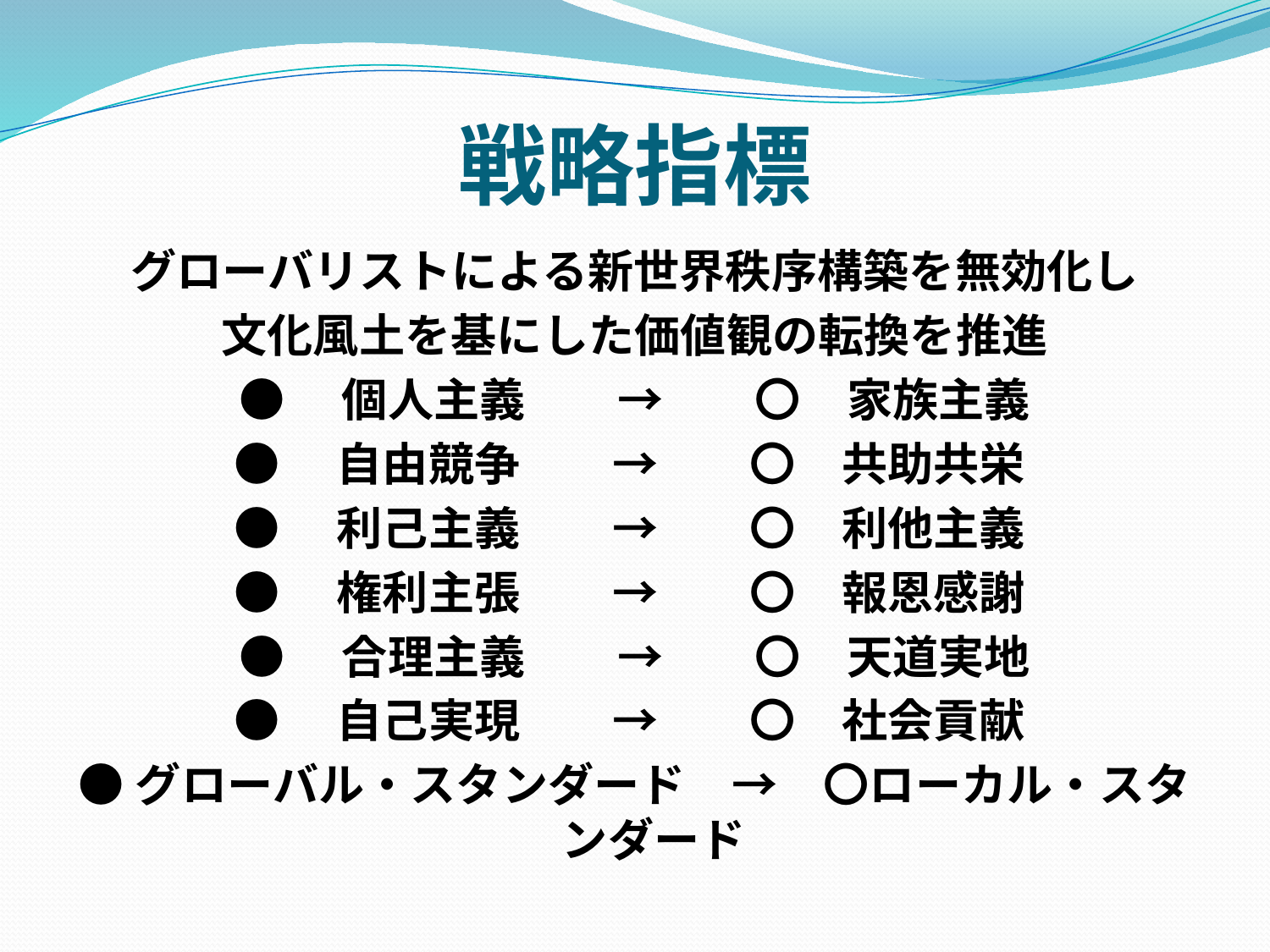

# 戦略指標
グローバリストによる新世界秩序構築を無効化し
文化風土を基にした価値観の転換を推進
●　個人主義　　→　　〇　家族主義
●　自由競争　　→　　〇　共助共栄
●　利己主義　　→　　〇　利他主義
●　権利主張　　→　　〇　報恩感謝
●　合理主義　　→　　〇　天道実地
●　自己実現　　→　　〇　社会貢献
●グローバル・スタンダード　→　〇ローカル・スタンダード